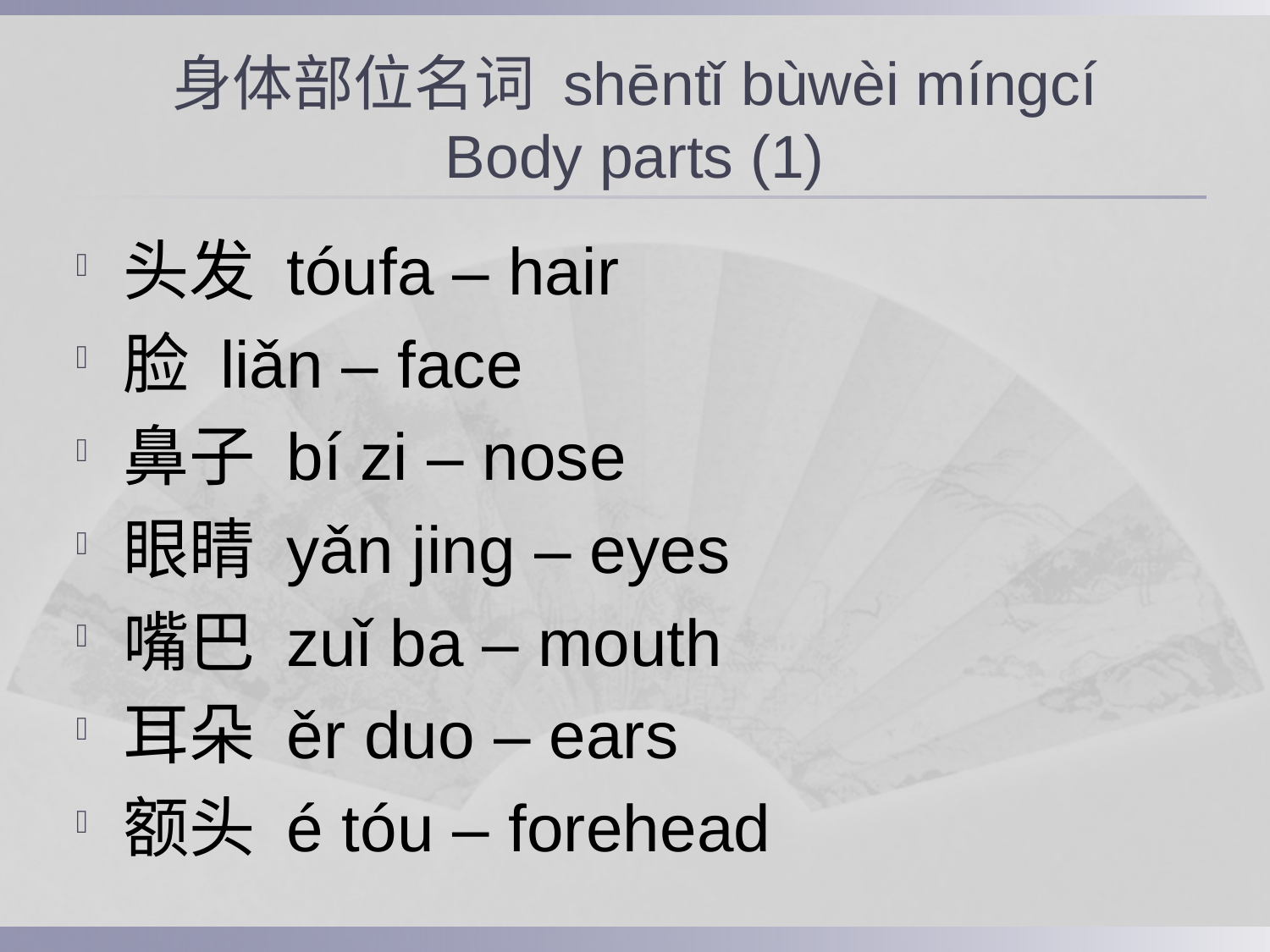

# 身体部位名词 shēntǐ bùwèi míngcí Body parts (1)
头发 tóufa – hair
脸 liǎn – face
鼻子 bí zi – nose
眼睛 yǎn jing – eyes
嘴巴 zuǐ ba – mouth
耳朵 ěr duo – ears
额头 é tóu – forehead